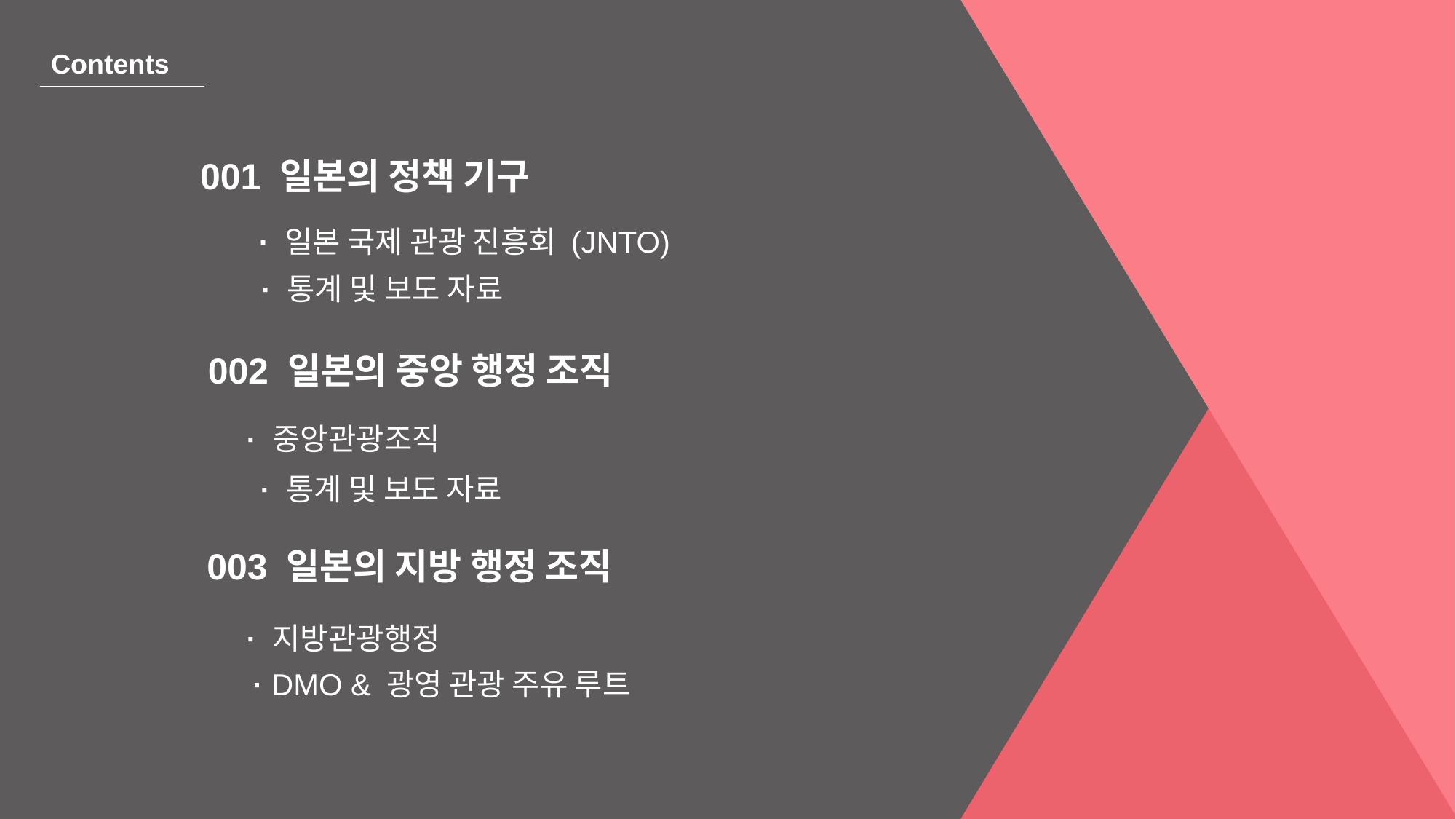

Contents
001 일본의 정책 기구
· 일본 국제 관광 진흥회 (JNTO)
· 통계 및 보도 자료
002 일본의 중앙 행정 조직
· 중앙관광조직
· 통계 및 보도 자료
003 일본의 지방 행정 조직
· 지방관광행정
· DMO & 광영 관광 주유 루트